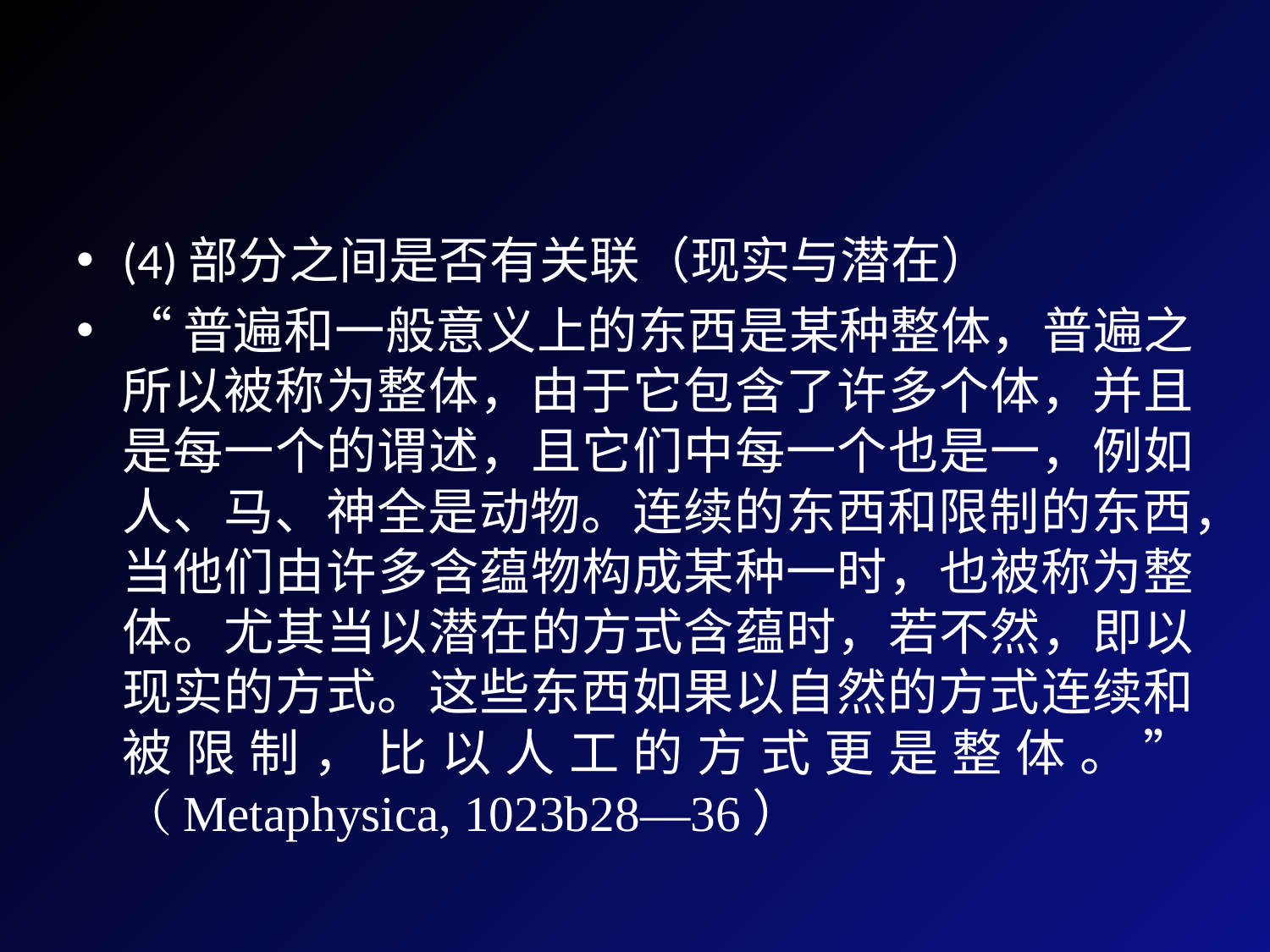

#
(4)部分之间是否有关联（现实与潜在）
“普遍和一般意义上的东西是某种整体，普遍之所以被称为整体，由于它包含了许多个体，并且是每一个的谓述，且它们中每一个也是一，例如人、马、神全是动物。连续的东西和限制的东西，当他们由许多含蕴物构成某种一时，也被称为整体。尤其当以潜在的方式含蕴时，若不然，即以现实的方式。这些东西如果以自然的方式连续和被限制，比以人工的方式更是整体。” （Metaphysica, 1023b28—36）